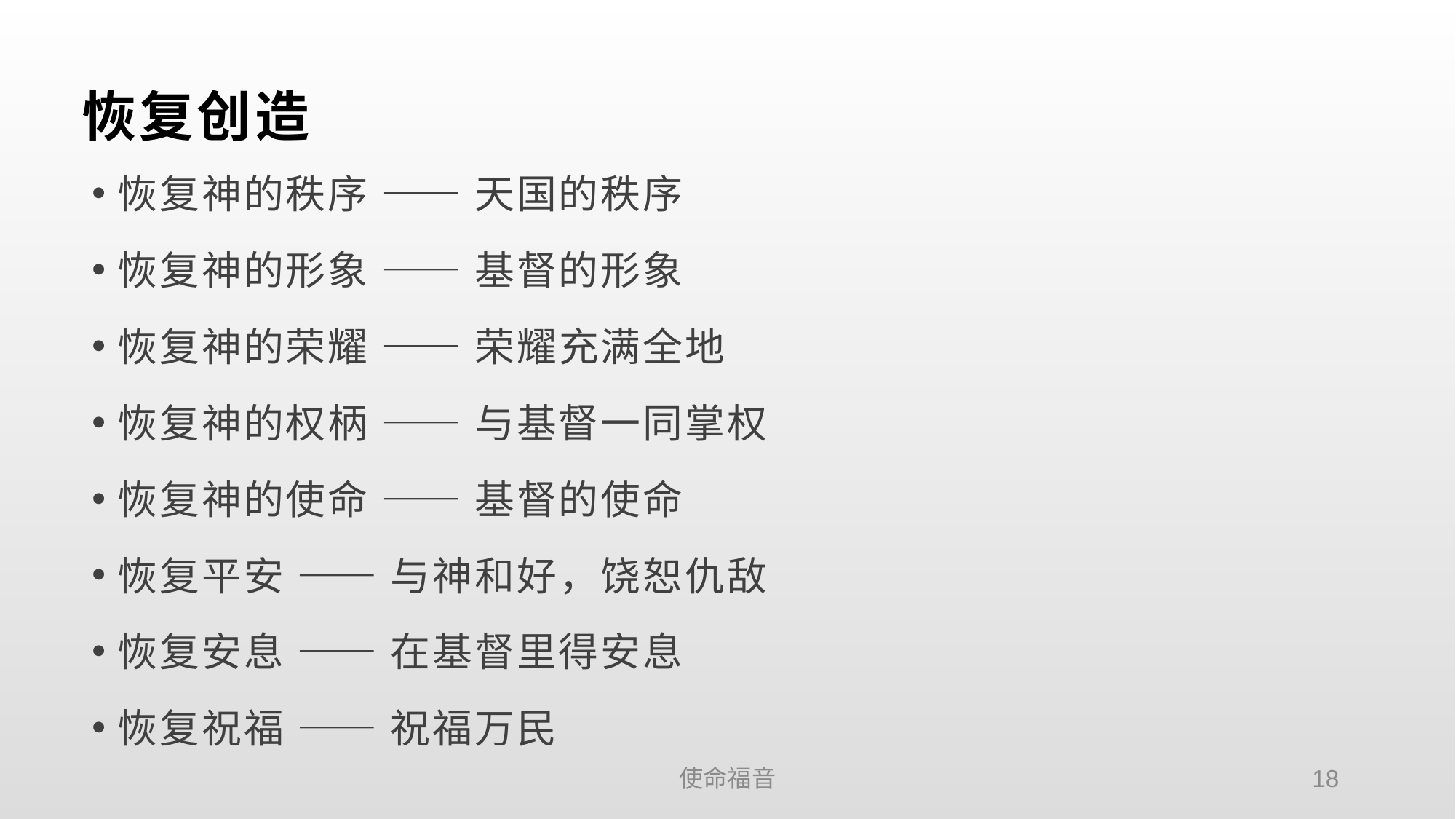

# 恢复创造
恢复神的秩序 —— 天国的秩序
恢复神的形象 —— 基督的形象
恢复神的荣耀 —— 荣耀充满全地
恢复神的权柄 —— 与基督一同掌权
恢复神的使命 —— 基督的使命
恢复平安 —— 与神和好，饶恕仇敌
恢复安息 —— 在基督里得安息
恢复祝福 —— 祝福万民
使命福音
18